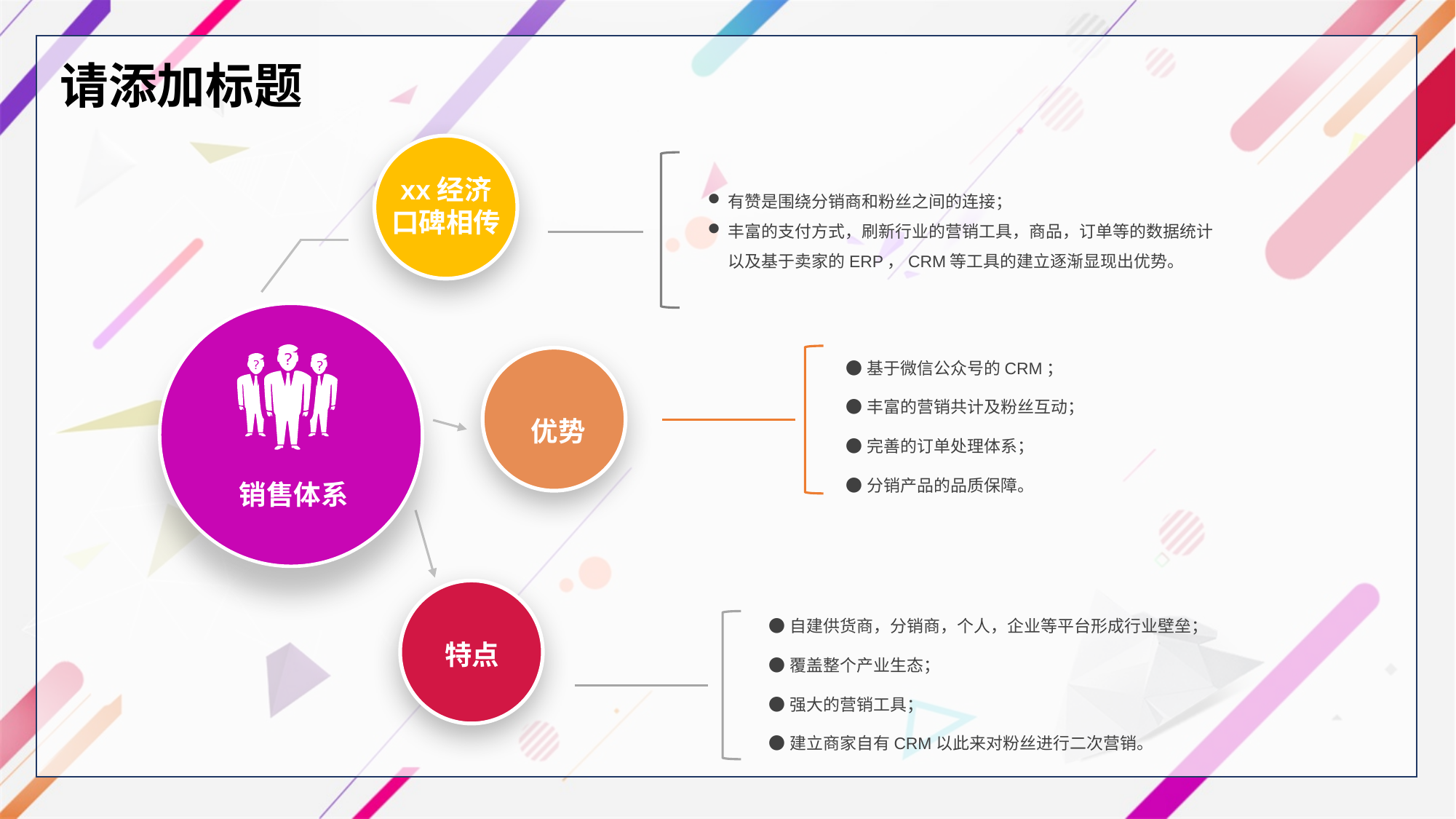

请添加标题

xx经济
口碑相传

有赞是围绕分销商和粉丝之间的连接；
丰富的支付方式，刷新行业的营销工具，商品，订单等的数据统计以及基于卖家的ERP，CRM等工具的建立逐渐显现出优势。

销售体系

●基于微信公众号的CRM；
●丰富的营销共计及粉丝互动；
●完善的订单处理体系；
●分销产品的品质保障。

优势

特点
●自建供货商，分销商，个人，企业等平台形成行业壁垒；
●覆盖整个产业生态；
●强大的营销工具；
●建立商家自有CRM以此来对粉丝进行二次营销。